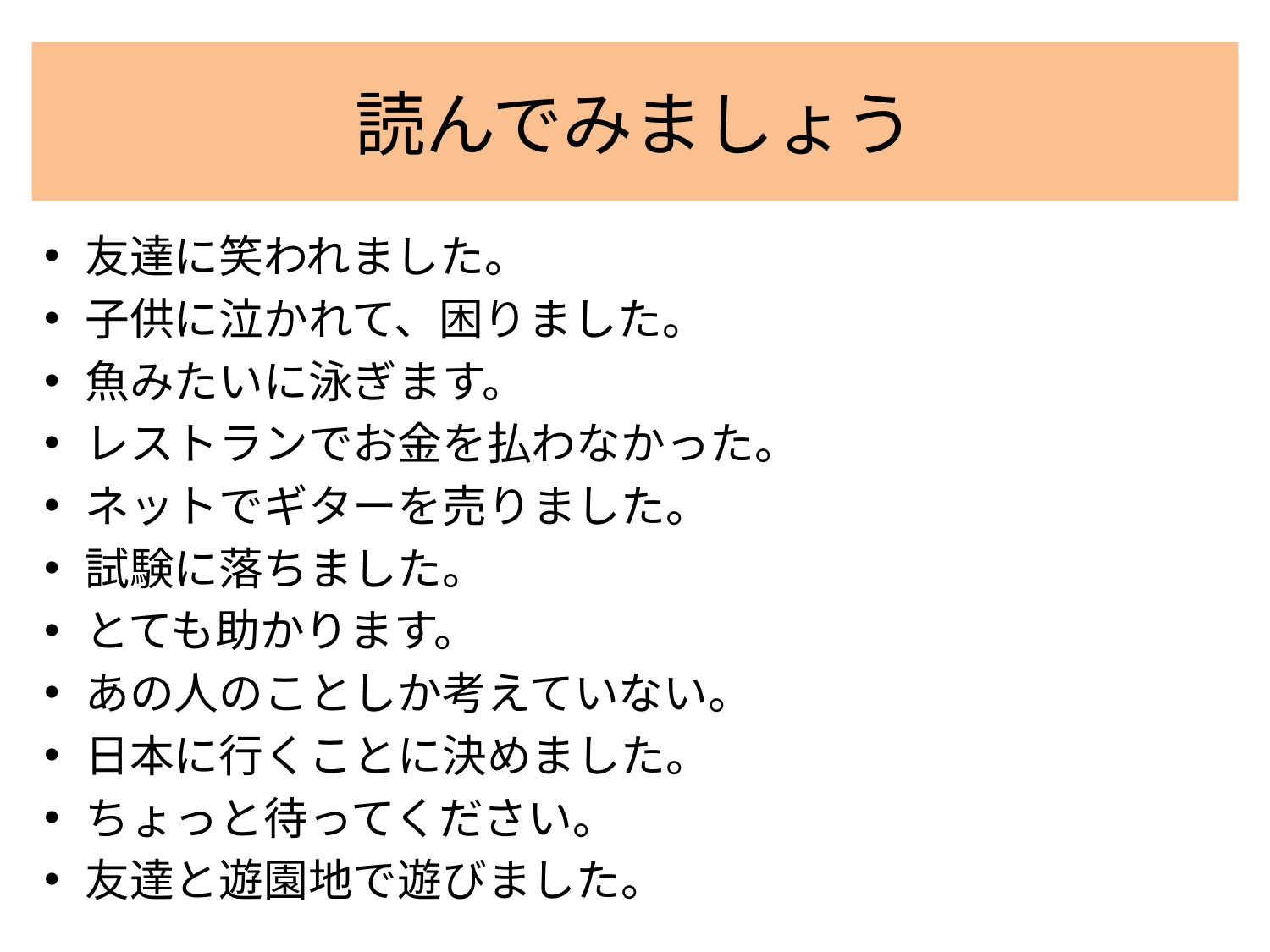

# 読んでみましょう
友達に笑われました。
子供に泣かれて、困りました。
魚みたいに泳ぎます。
レストランでお金を払わなかった。
ネットでギターを売りました。
試験に落ちました。
とても助かります。
あの人のことしか考えていない。
日本に行くことに決めました。
ちょっと待ってください。
友達と遊園地で遊びました。